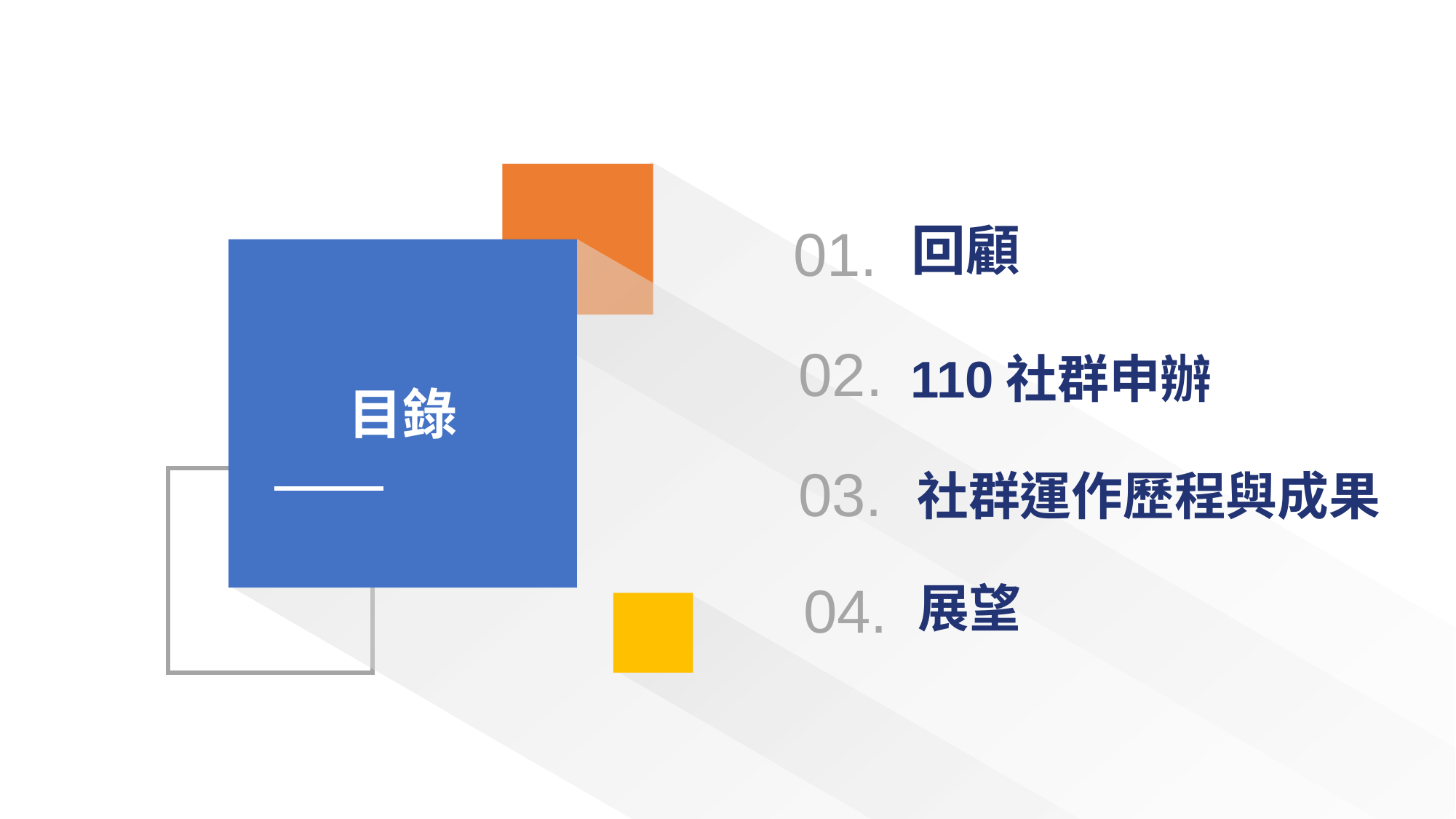

01.
回顧

02.
110社群申辦
目錄
03.
社群運作歷程與成果

04.
展望